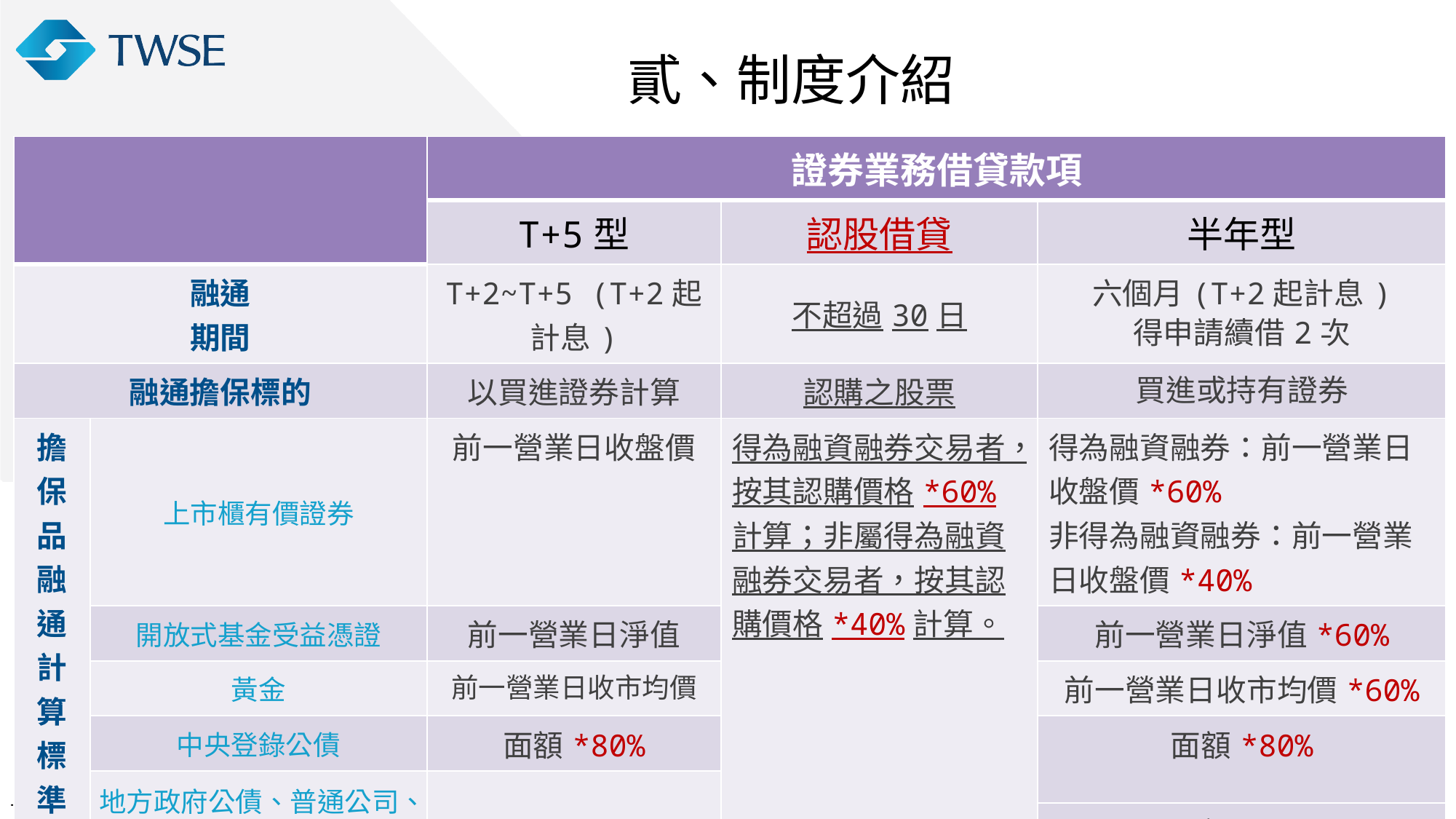

貳、制度介紹

|  |  | 證券業務借貸款項 |  |  |
| --- | --- | --- | --- | --- |
|  |  | T+5型 | 認股借貸 | 半年型 |
| 融通 期間 |  | T+2~T+5 (T+2起計息) | 不超過30日 | 六個月(T+2起計息) 得申請續借2次 |
| 融通擔保標的 |  | 以買進證券計算 | 認購之股票 | 買進或持有證券 |
| 擔保品融通計算標準 | 上市櫃有價證券 | 前一營業日收盤價 | 得為融資融券交易者，按其認購價格\*60%計算；非屬得為融資融券交易者，按其認購價格\*40%計算。 | 得為融資融券：前一營業日收盤價\*60% 非得為融資融券：前一營業日收盤價\*40% |
|  | 開放式基金受益憑證 | 前一營業日淨值 |  | 前一營業日淨值\*60% |
|  | 黃金 | 前一營業日收市均價 |  | 前一營業日收市均價\*60% |
|  | 中央登錄公債 | 面額\*80% |  | 面額\*80% |
|  | 地方政府公債、普通公司、有擔保之轉(交)換公司債及金融債 | 面額\*60% |  |  |
|  |  |  |  | 面額\*60% |
8